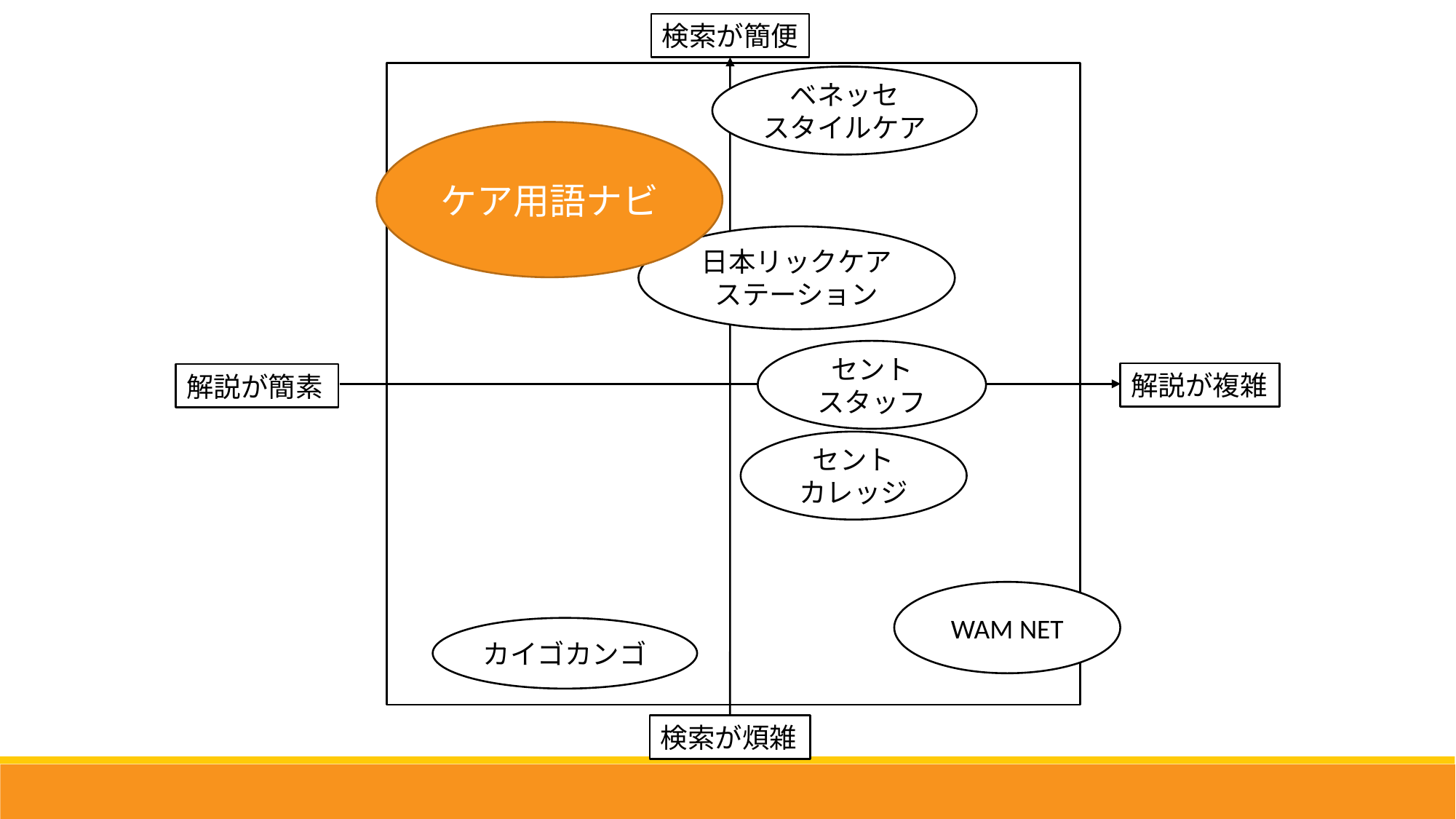

検索が簡便

ベネッセ
スタイルケア
日本リックケア
ステーション
セント
スタッフ
解説が複雑
解説が簡素
セント
カレッジ
WAM NET
カイゴカンゴ
検索が煩雑
ケア用語ナビ